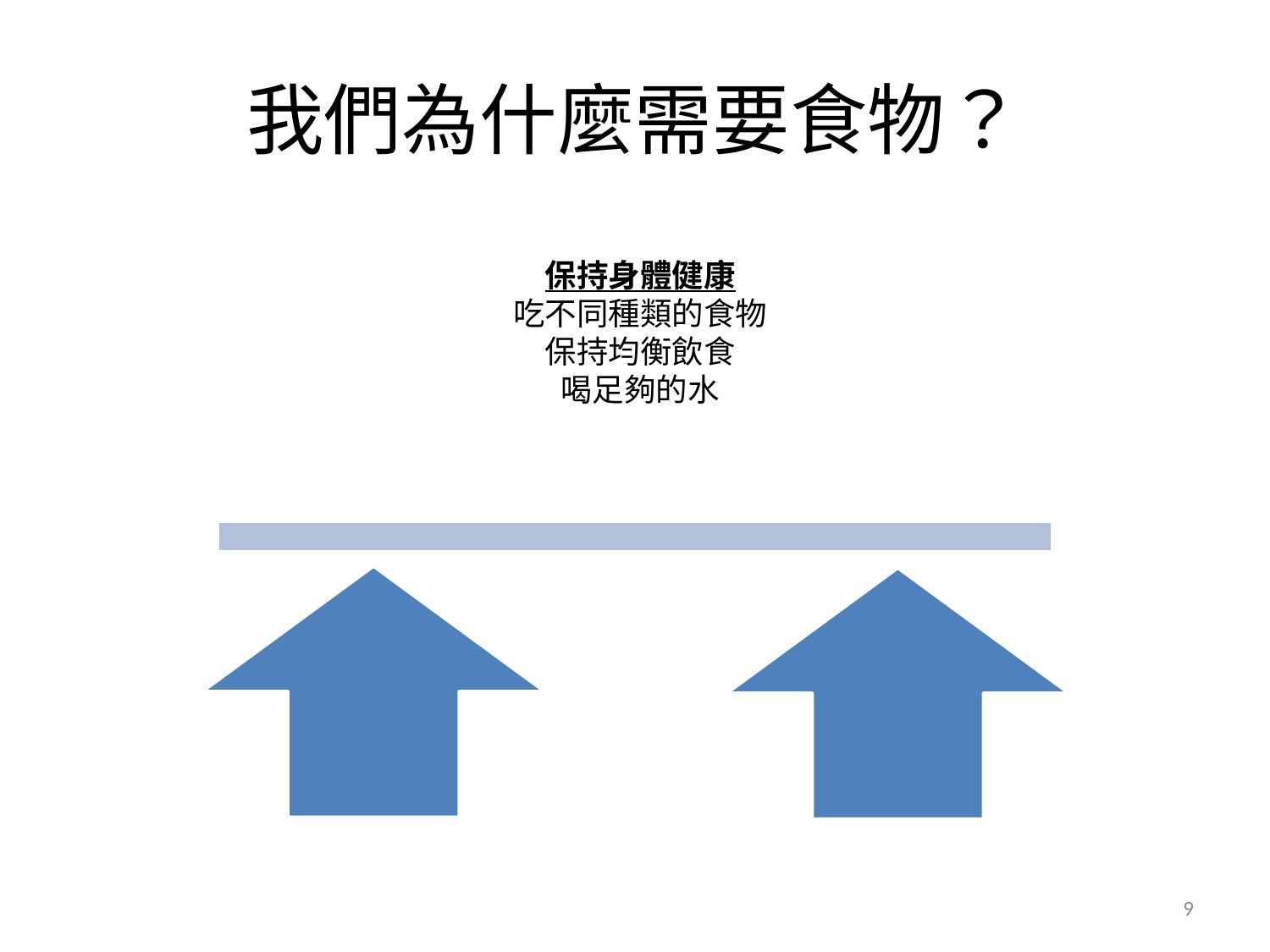

# 我們為什麼需要食物？

保持身體健康
吃不同種類的食物
保持均衡飲食
喝足夠的水

9